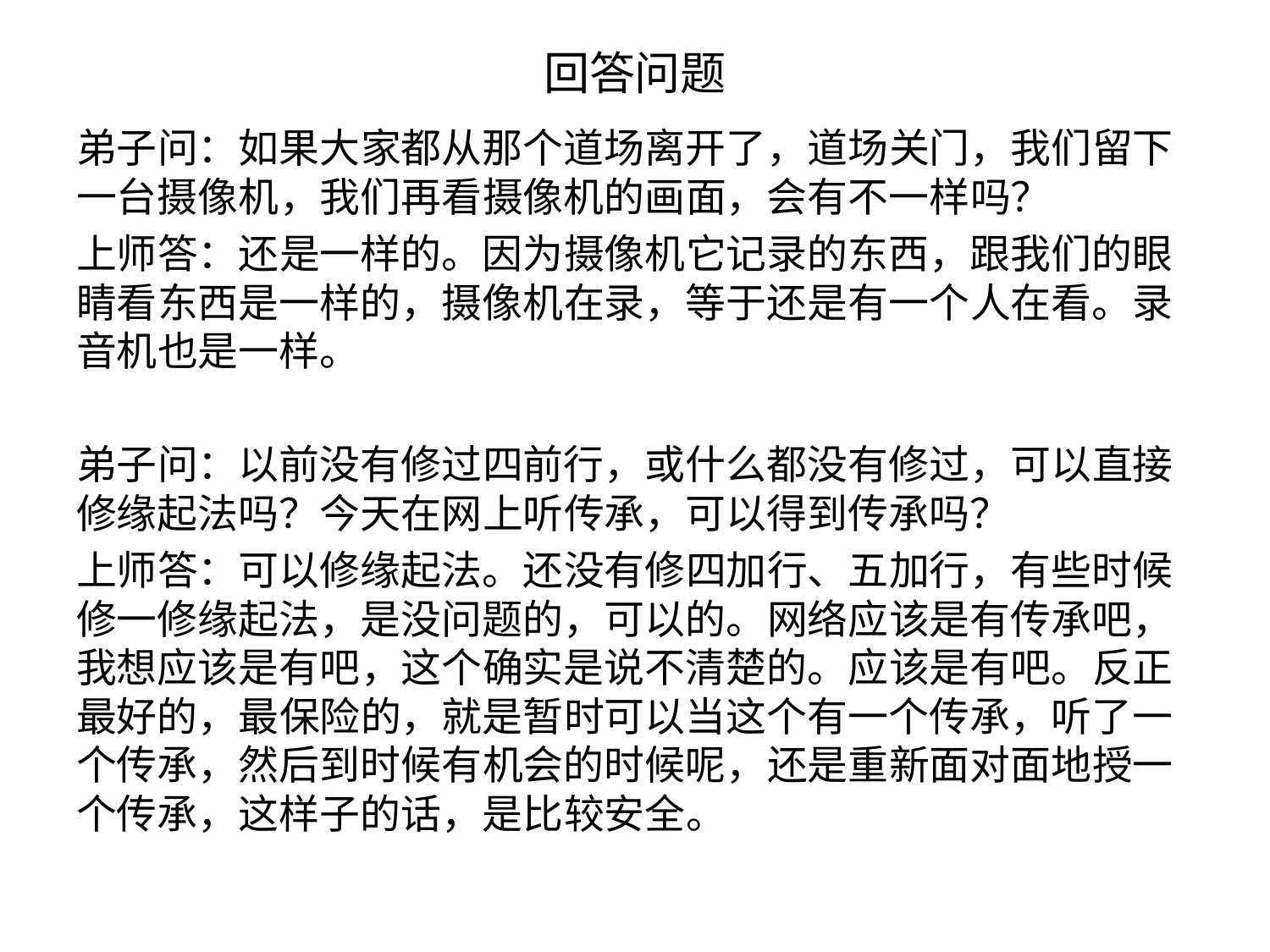

# 回答问题
弟子问：如果大家都从那个道场离开了，道场关门，我们留下一台摄像机，我们再看摄像机的画面，会有不一样吗？
上师答：还是一样的。因为摄像机它记录的东西，跟我们的眼睛看东西是一样的，摄像机在录，等于还是有一个人在看。录音机也是一样。

弟子问：以前没有修过四前行，或什么都没有修过，可以直接修缘起法吗？今天在网上听传承，可以得到传承吗？
上师答：可以修缘起法。还没有修四加行、五加行，有些时候修一修缘起法，是没问题的，可以的。网络应该是有传承吧，我想应该是有吧，这个确实是说不清楚的。应该是有吧。反正最好的，最保险的，就是暂时可以当这个有一个传承，听了一个传承，然后到时候有机会的时候呢，还是重新面对面地授一个传承，这样子的话，是比较安全。